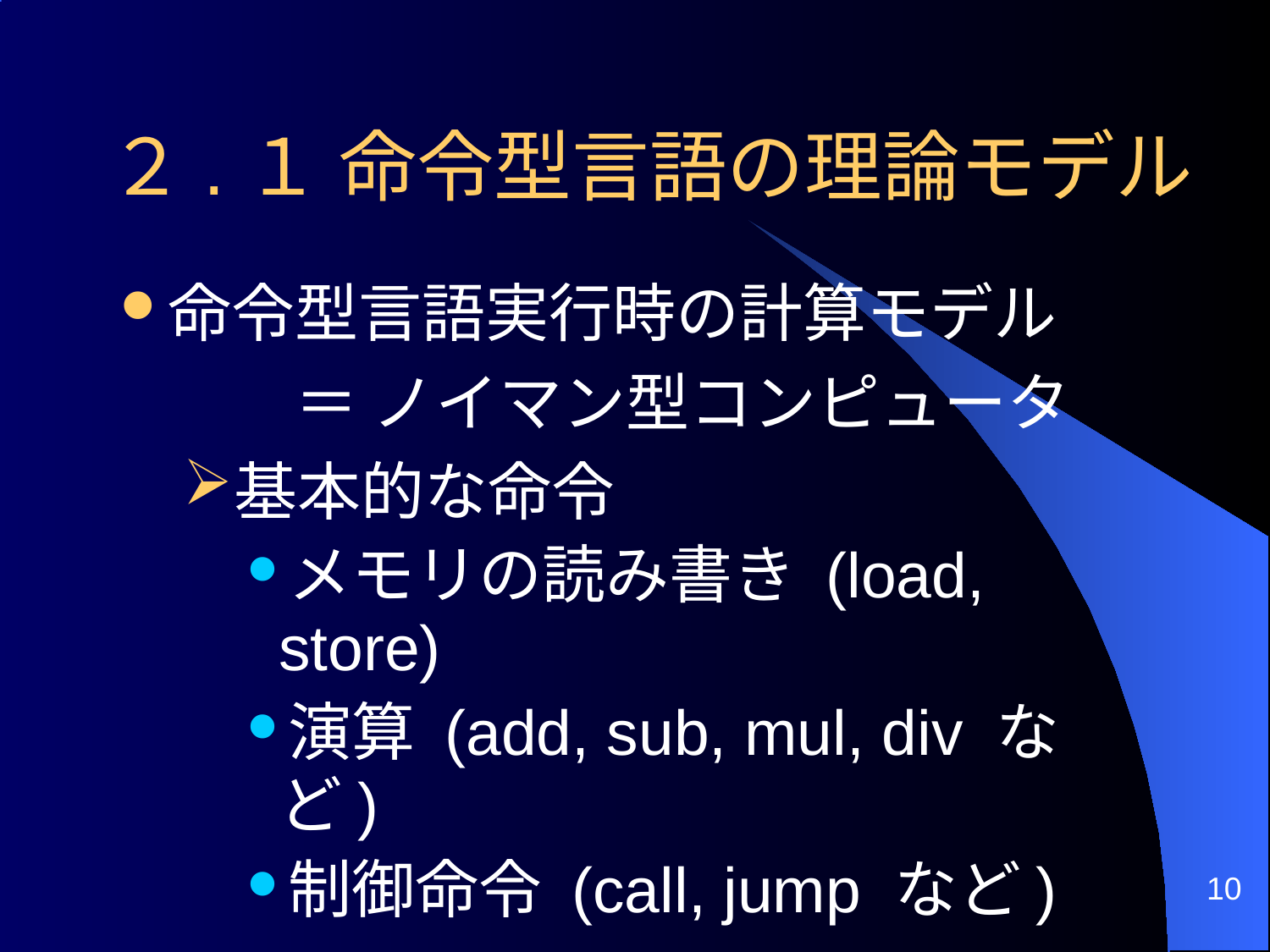

# ２.１ 命令型言語の理論モデル
命令型言語実行時の計算モデル
		＝ ノイマン型コンピュータ
基本的な命令
メモリの読み書き (load, store)
演算 (add, sub, mul, div など)
制御命令 (call, jump など)
10